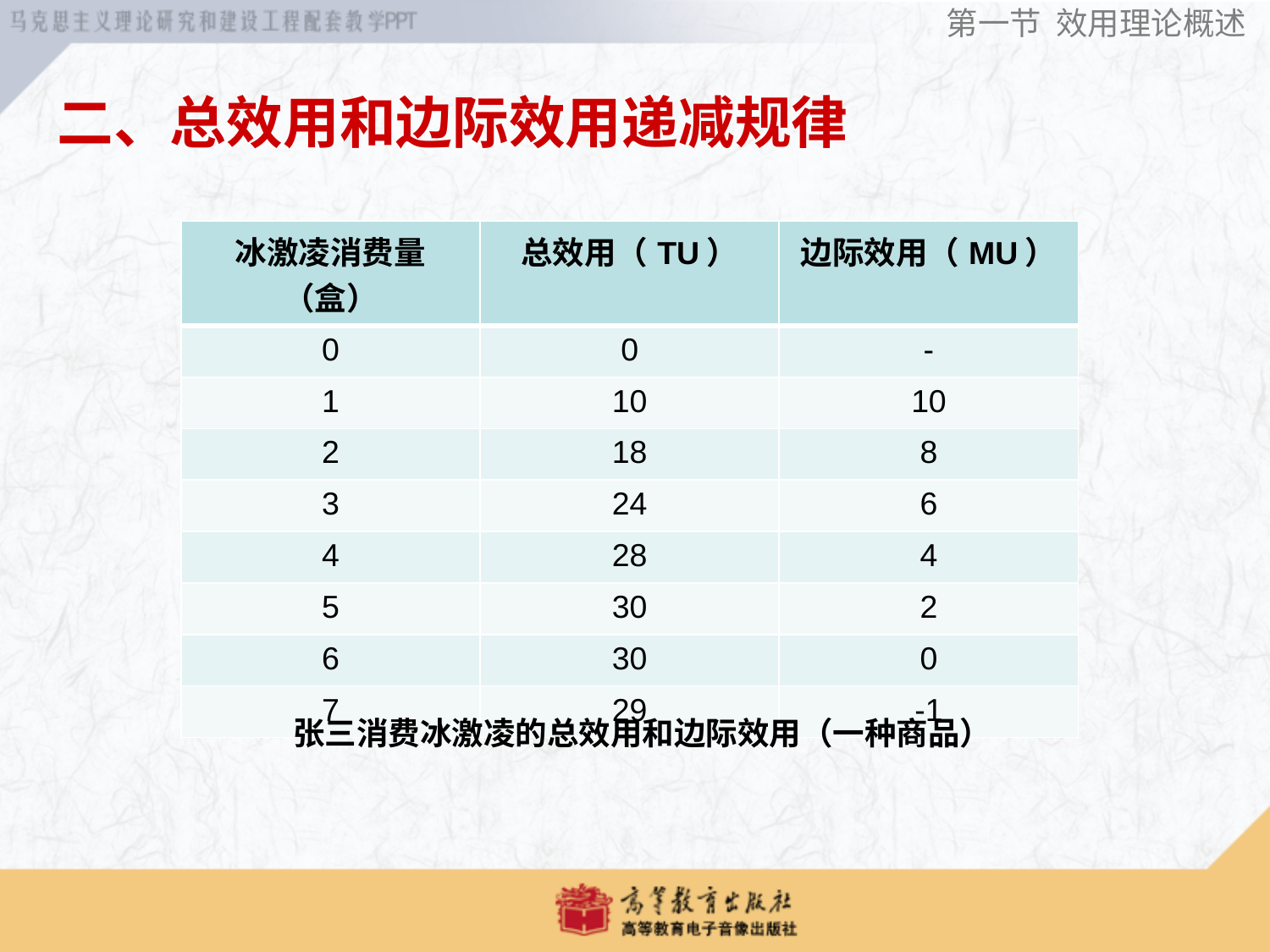

第一节  效用理论概述
二、总效用和边际效用递减规律
| 冰激凌消费量（盒） | 总效用（TU） | 边际效用（MU） |
| --- | --- | --- |
| 0 | 0 | - |
| 1 | 10 | 10 |
| 2 | 18 | 8 |
| 3 | 24 | 6 |
| 4 | 28 | 4 |
| 5 | 30 | 2 |
| 6 | 30 | 0 |
| 7 | 29 | -1 |
张三消费冰激凌的总效用和边际效用（一种商品）